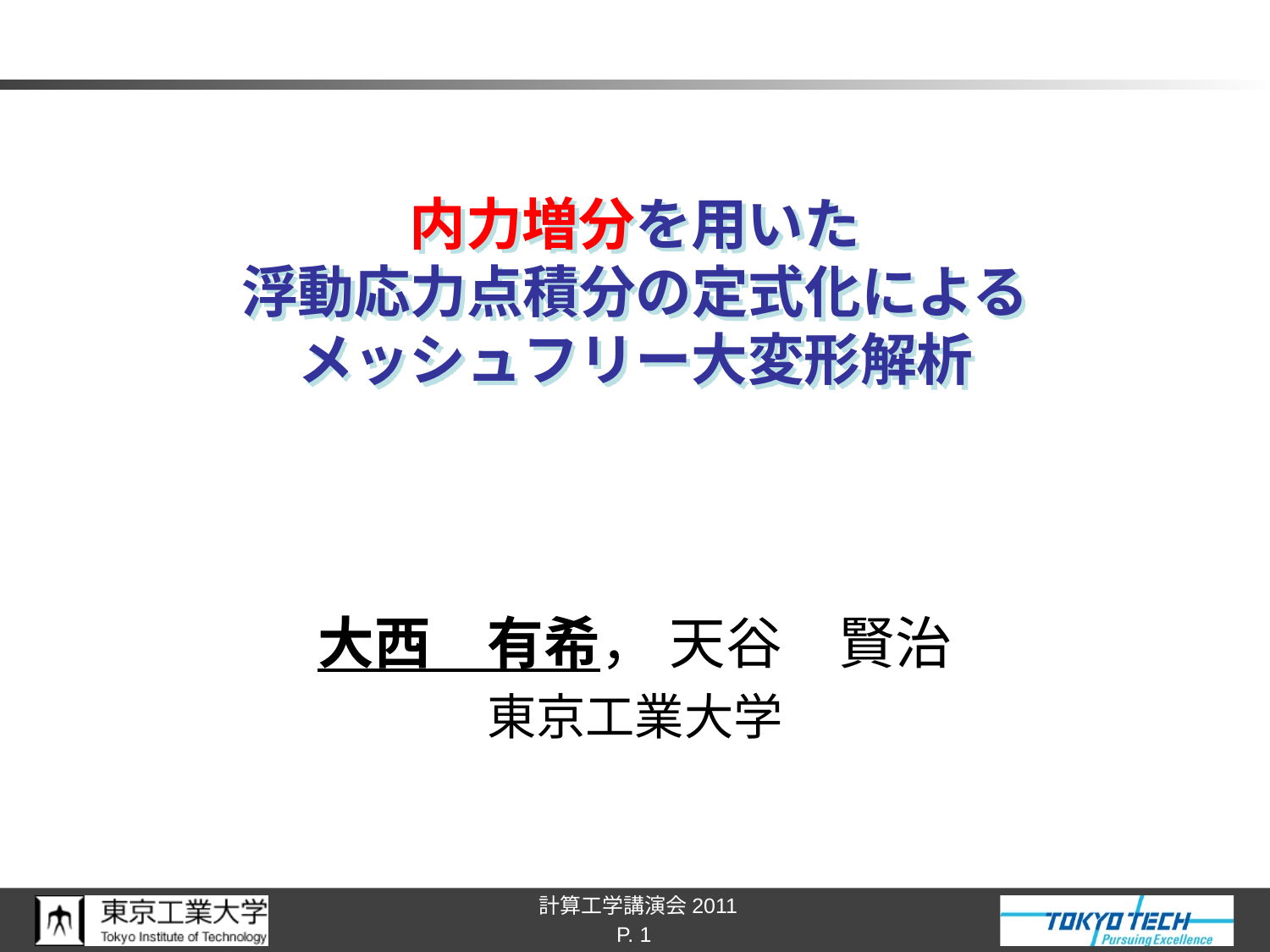

# 内力増分を用いた 浮動応力点積分の定式化による メッシュフリー大変形解析
大西　有希， 天谷　賢治
東京工業大学

P. 1